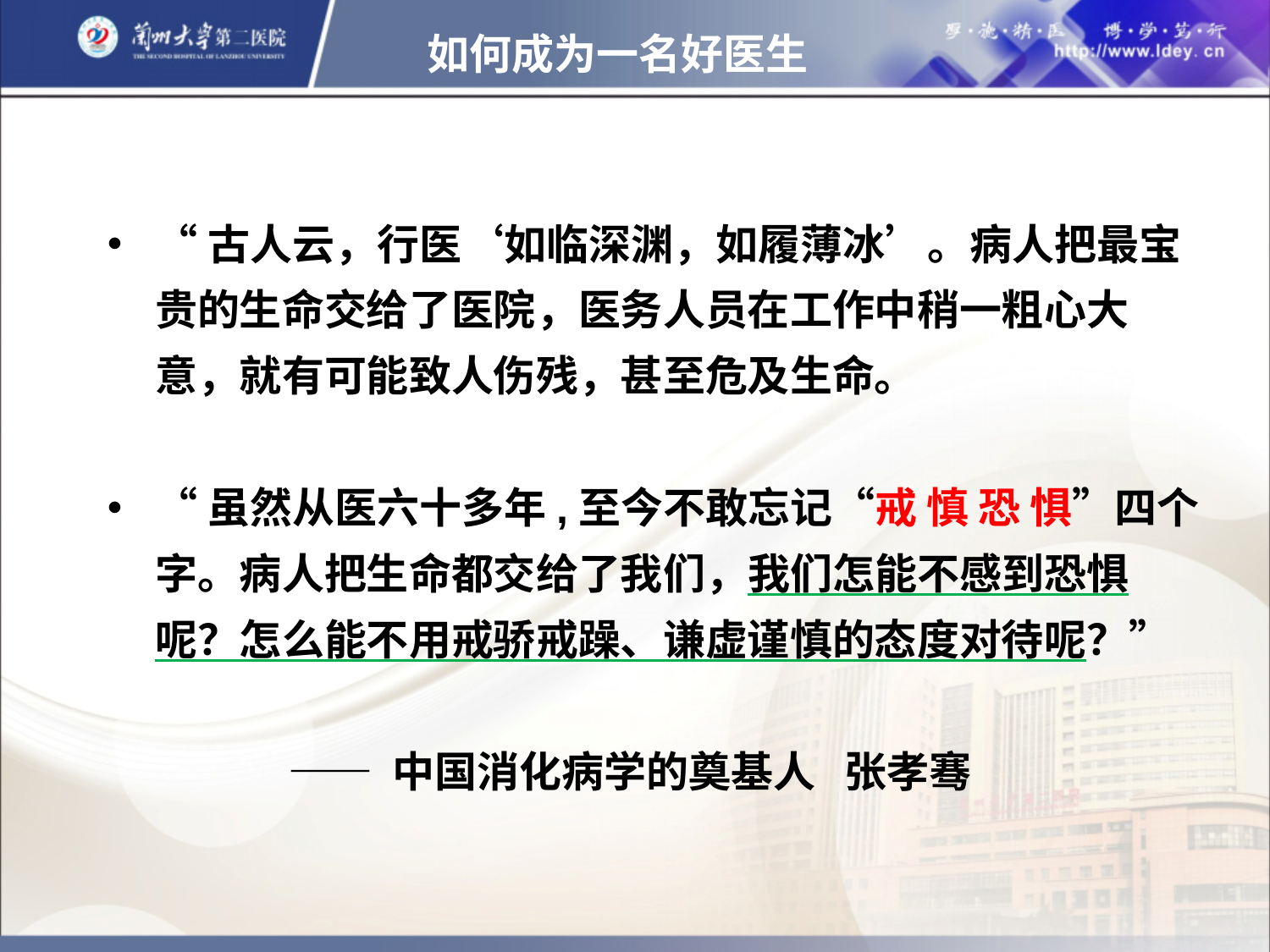

如何成为一名好医生
“古人云，行医‘如临深渊，如履薄冰’。病人把最宝贵的生命交给了医院，医务人员在工作中稍一粗心大意，就有可能致人伤残，甚至危及生命。

“虽然从医六十多年,至今不敢忘记“戒 慎 恐 惧”四个字。病人把生命都交给了我们，我们怎能不感到恐惧呢？怎么能不用戒骄戒躁、谦虚谨慎的态度对待呢？”

                   —— 中国消化病学的奠基人   张孝骞